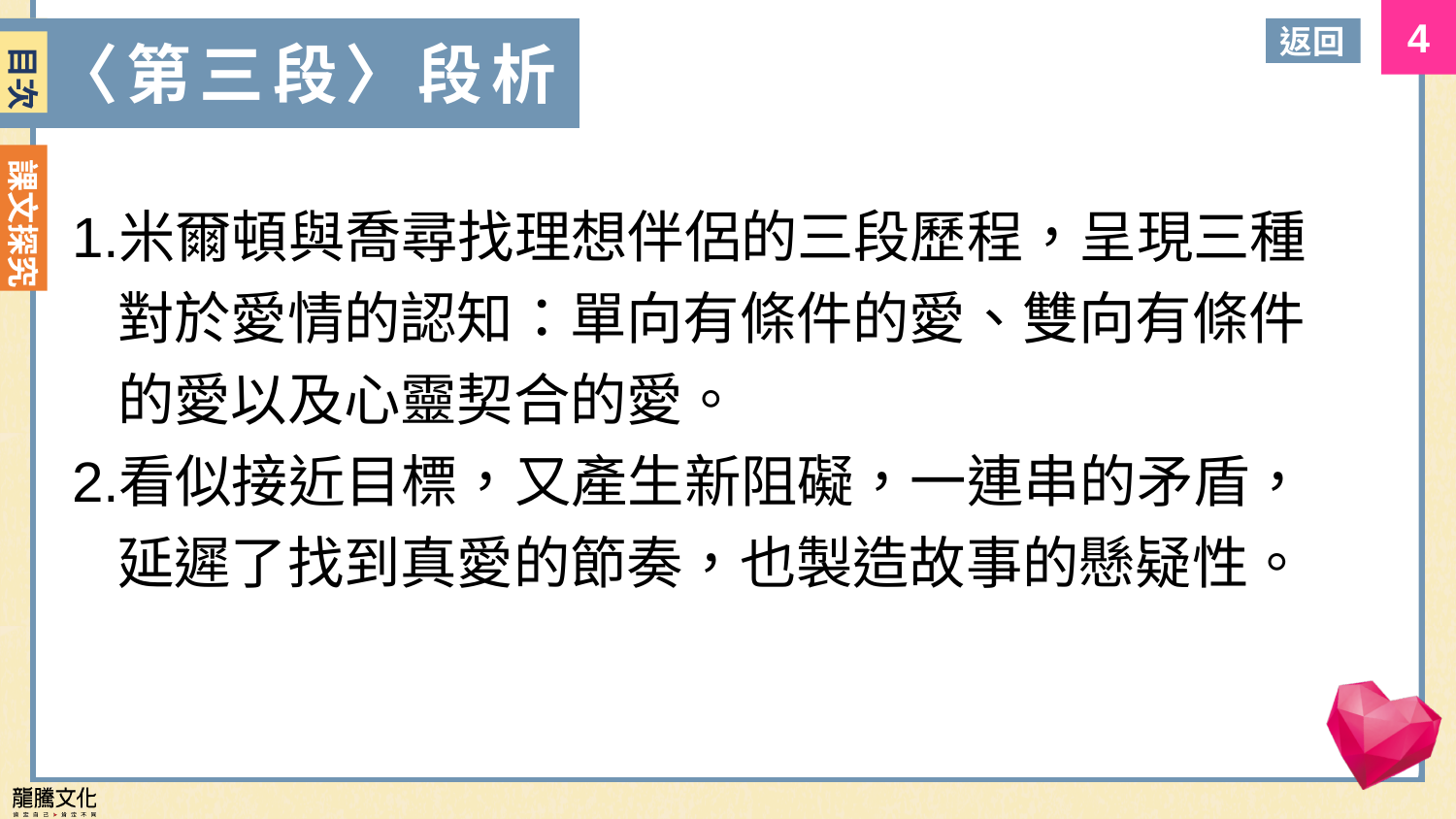

目次

返回
〈第三段〉段析
目次
米爾頓與喬尋找理想伴侶的三段歷程，呈現三種對於愛情的認知：單向有條件的愛、雙向有條件的愛以及心靈契合的愛。
看似接近目標，又產生新阻礙，一連串的矛盾，延遲了找到真愛的節奏，也製造故事的懸疑性。